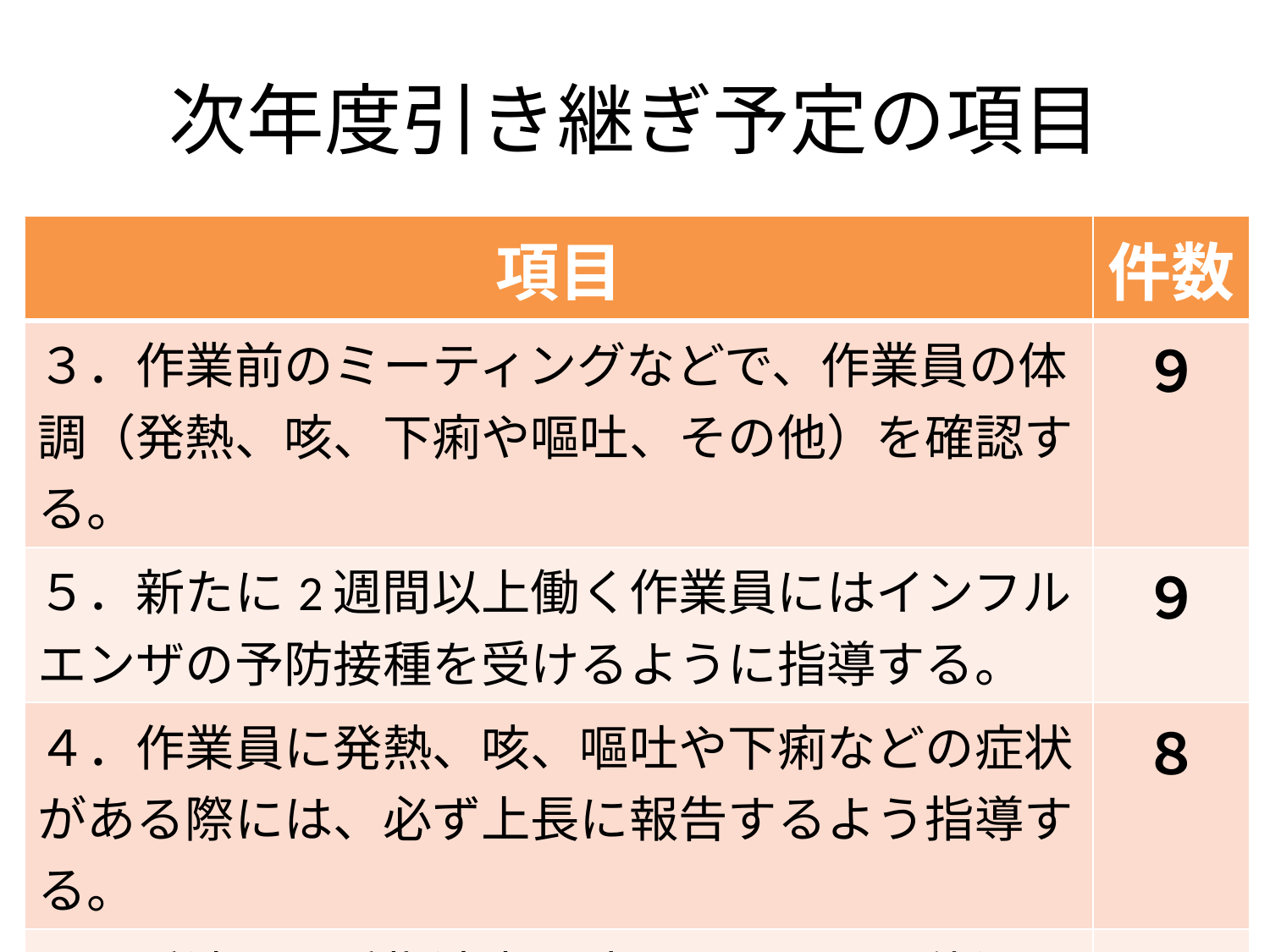

# 次年度引き継ぎ予定の項目
| 項目 | 件数 |
| --- | --- |
| ３．作業前のミーティングなどで、作業員の体調（発熱、咳、下痢や嘔吐、その他）を確認する。 | ９ |
| ５．新たに2週間以上働く作業員にはインフルエンザの予防接種を受けるように指導する。 | ９ |
| ４．作業員に発熱、咳、嘔吐や下痢などの症状がある際には、必ず上長に報告するよう指導する。 | ８ |
| １．手洗い、手指消毒、咳エチケット、体温チェックなど感染予防行動について作業員に周知する。 | ７ |